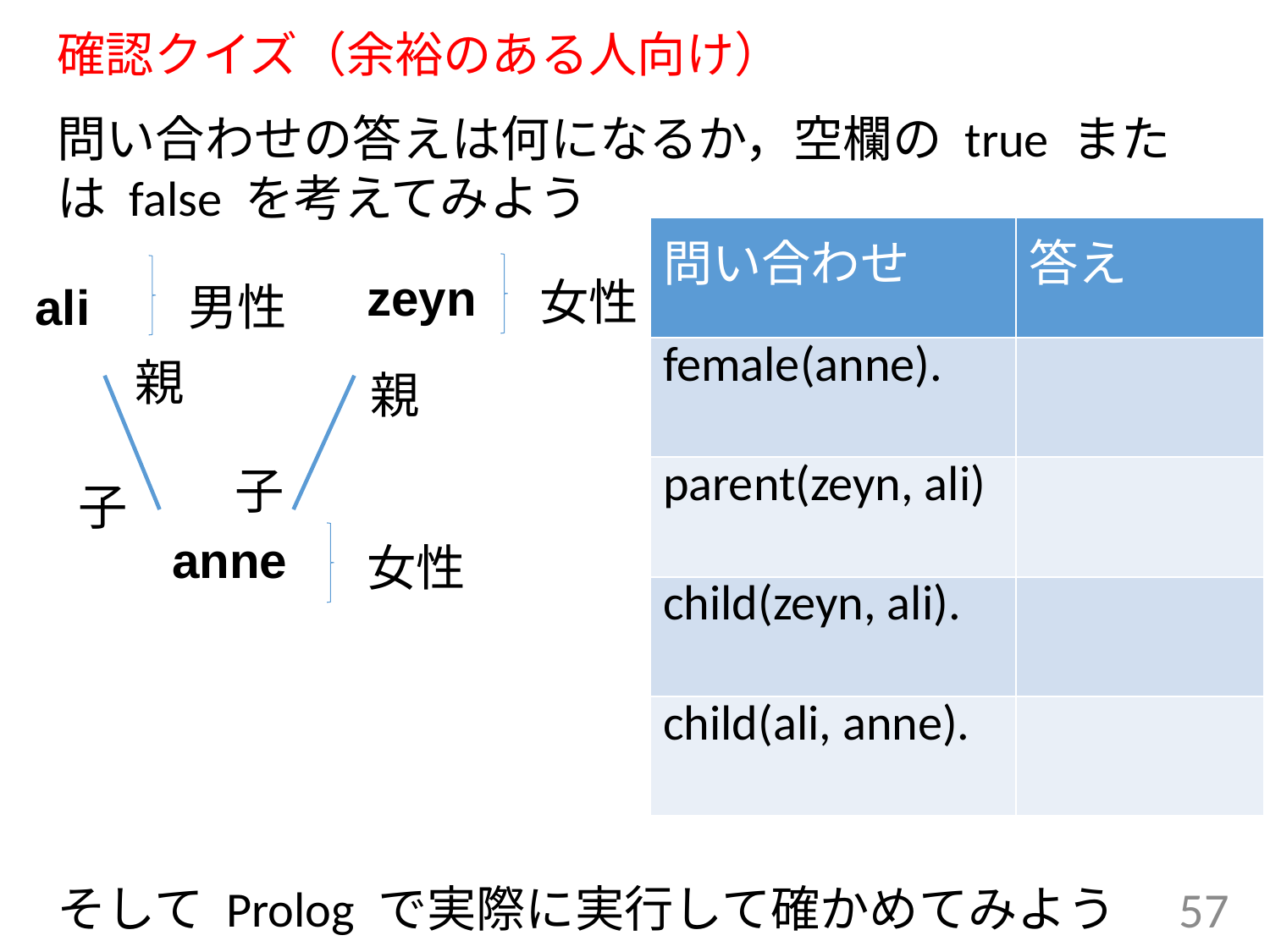

# 確認クイズ（余裕のある人向け）
問い合わせの答えは何になるか，空欄の true または false を考えてみよう

そして Prolog で実際に実行して確かめてみよう
| 問い合わせ | 答え |
| --- | --- |
| female(anne). |  |
| parent(zeyn, ali) |  |
| child(zeyn, ali). |  |
| child(ali, anne). |  |

zeyn
女性
ali
男性
親
親
子
子
anne

女性
57